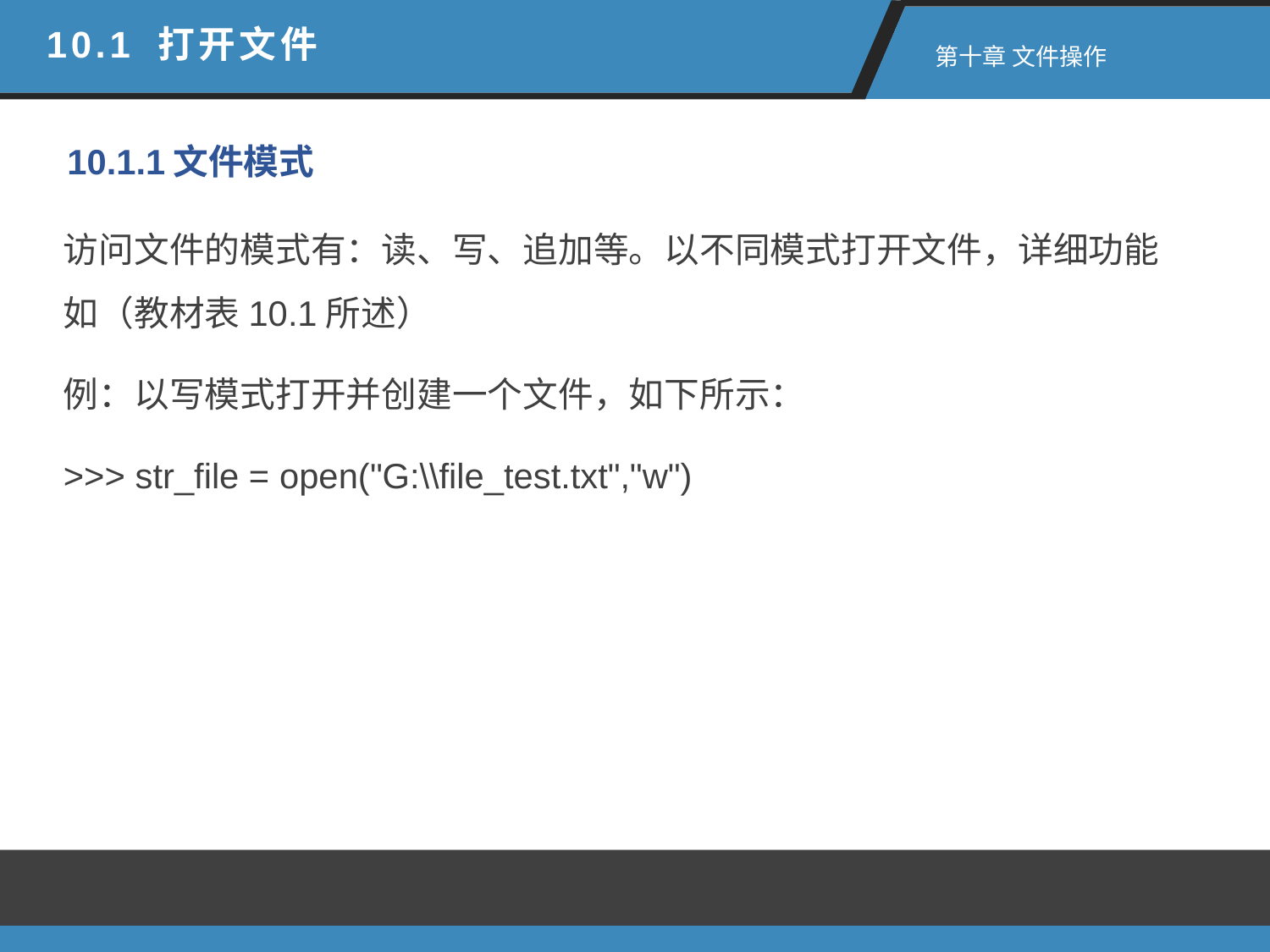

10.1 打开文件
  第十章 文件操作
10.1.1文件模式
访问文件的模式有：读、写、追加等。以不同模式打开文件，详细功能如（教材表10.1所述）
例：以写模式打开并创建一个文件，如下所示：
>>> str_file = open("G:\\file_test.txt","w")